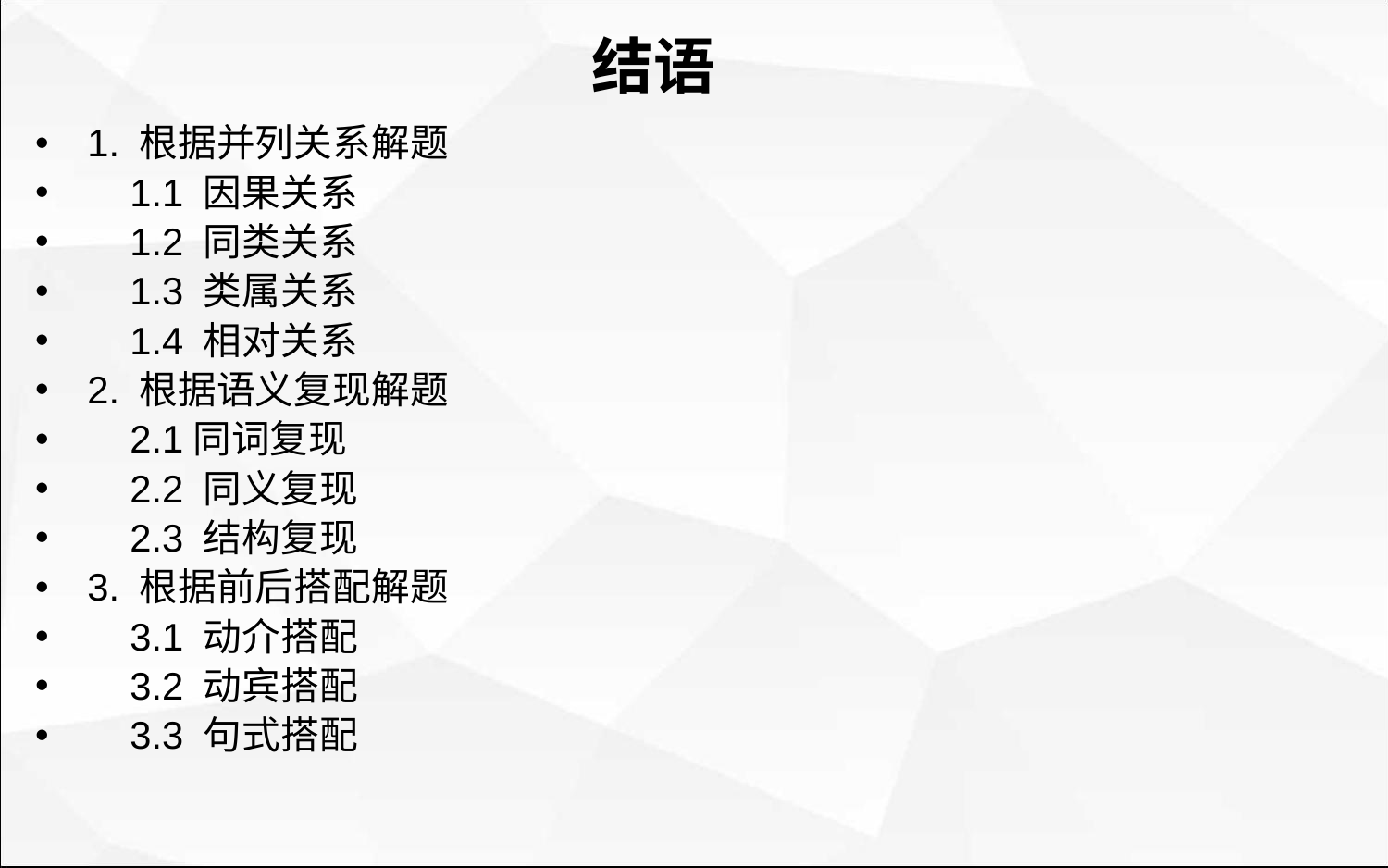

结语
1. 根据并列关系解题
    1.1 因果关系
    1.2 同类关系
    1.3 类属关系
    1.4 相对关系
2. 根据语义复现解题
    2.1同词复现
    2.2 同义复现
    2.3 结构复现
3. 根据前后搭配解题
    3.1 动介搭配
    3.2 动宾搭配
    3.3 句式搭配